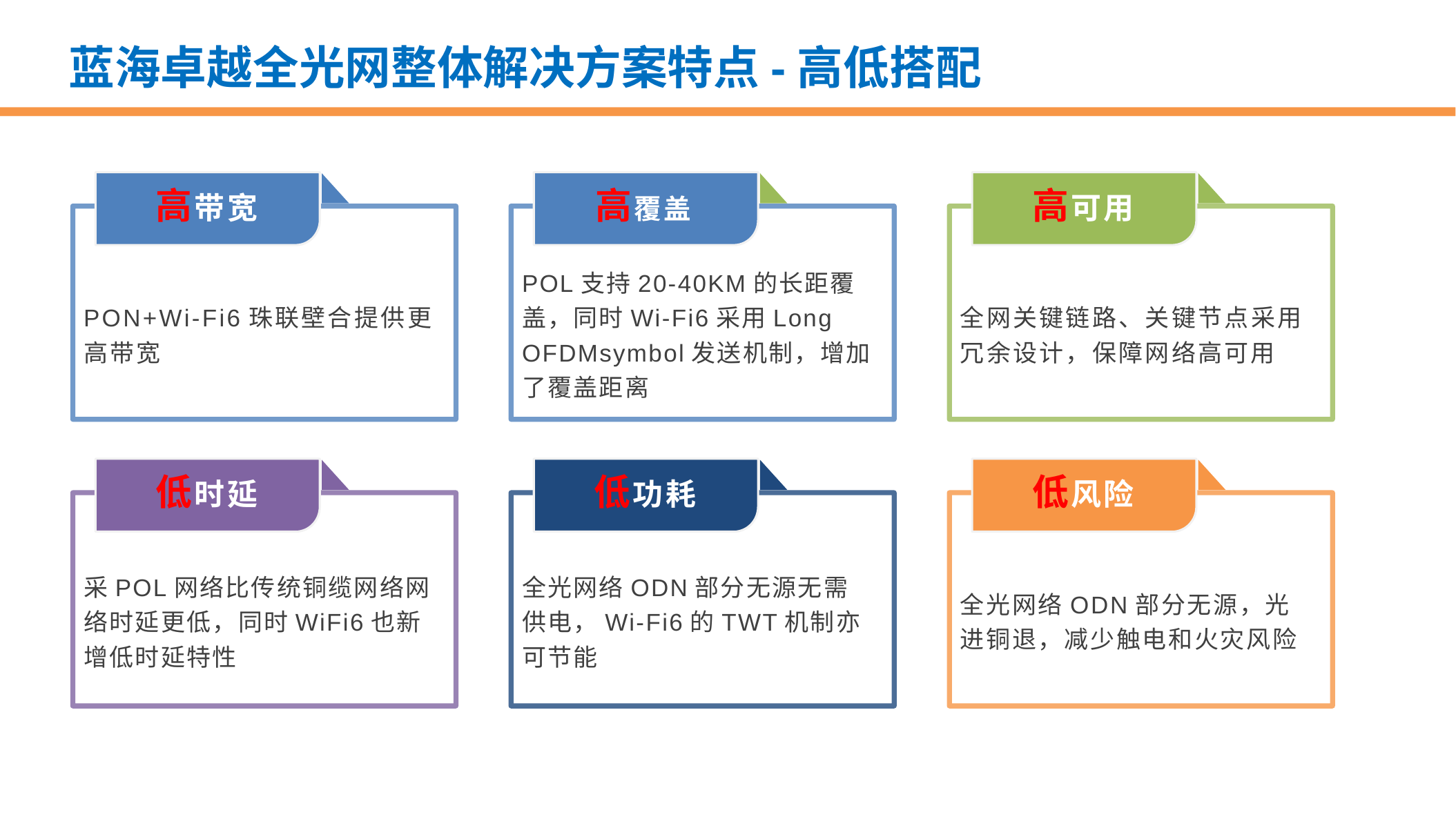

# 蓝海卓越全光网整体解决方案特点-高低搭配
高带宽
高可用
高覆盖

PON+Wi-Fi6珠联壁合提供更高带宽
POL支持20-40KM的长距覆盖，同时Wi-Fi6采用Long OFDMsymbol发送机制，增加了覆盖距离
全网关键链路、关键节点采用冗余设计，保障网络高可用
低时延
低功耗
低风险

采POL网络比传统铜缆网络网络时延更低，同时WiFi6也新增低时延特性
全光网络ODN部分无源无需供电，Wi-Fi6的TWT机制亦可节能
全光网络ODN部分无源，光进铜退，减少触电和火灾风险